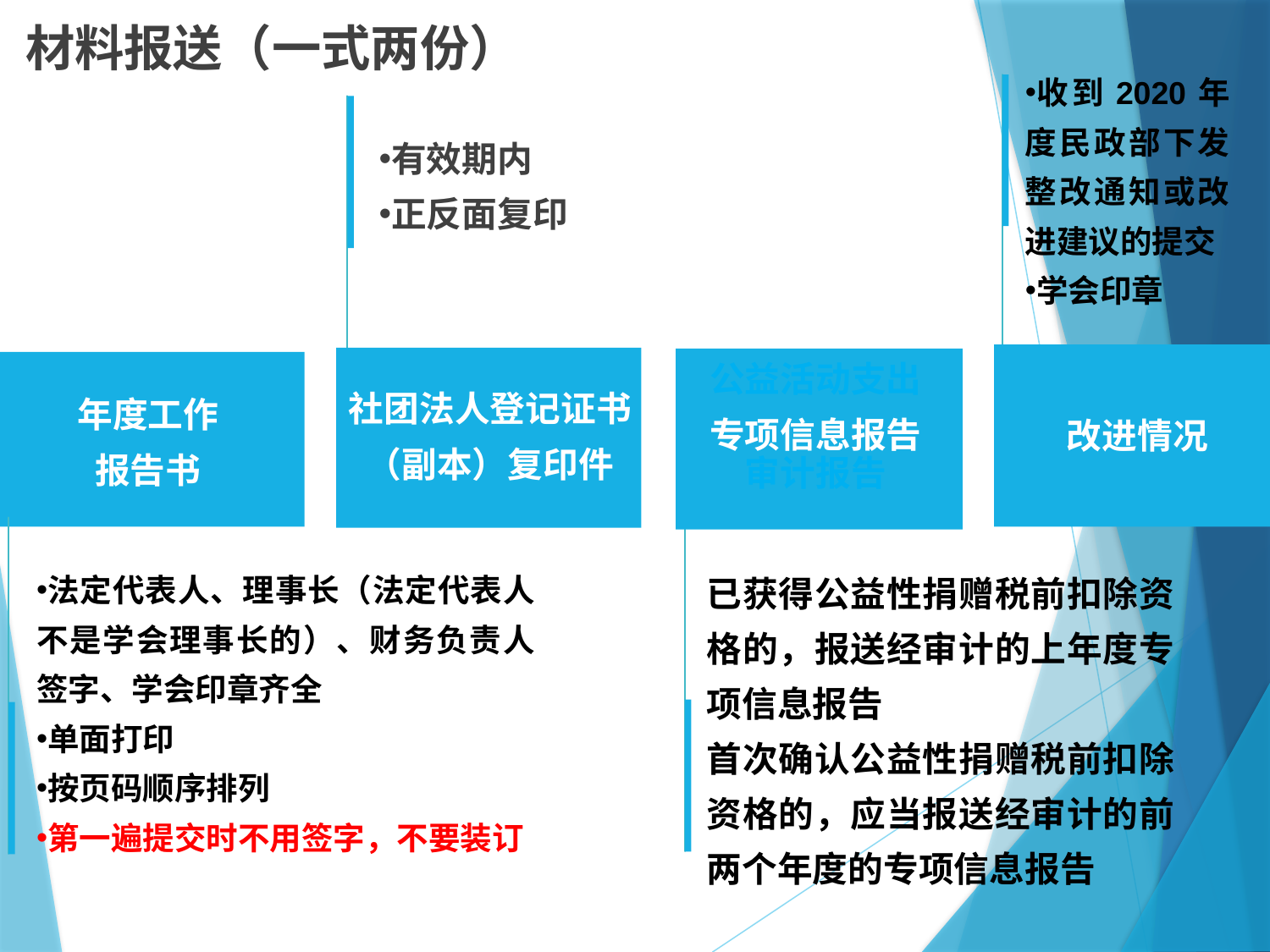

材料报送（一式两份）
收到2020年度民政部下发整改通知或改进建议的提交
学会印章

有效期内
正反面复印

改进情况

公益活动支出
专项信息报告审计报告

年度工作
报告书
社团法人登记证书
（副本）复印件

法定代表人、理事长（法定代表人不是学会理事长的）、财务负责人签字、学会印章齐全
单面打印
按页码顺序排列
第一遍提交时不用签字，不要装订
已获得公益性捐赠税前扣除资格的，报送经审计的上年度专项信息报告
首次确认公益性捐赠税前扣除资格的，应当报送经审计的前两个年度的专项信息报告